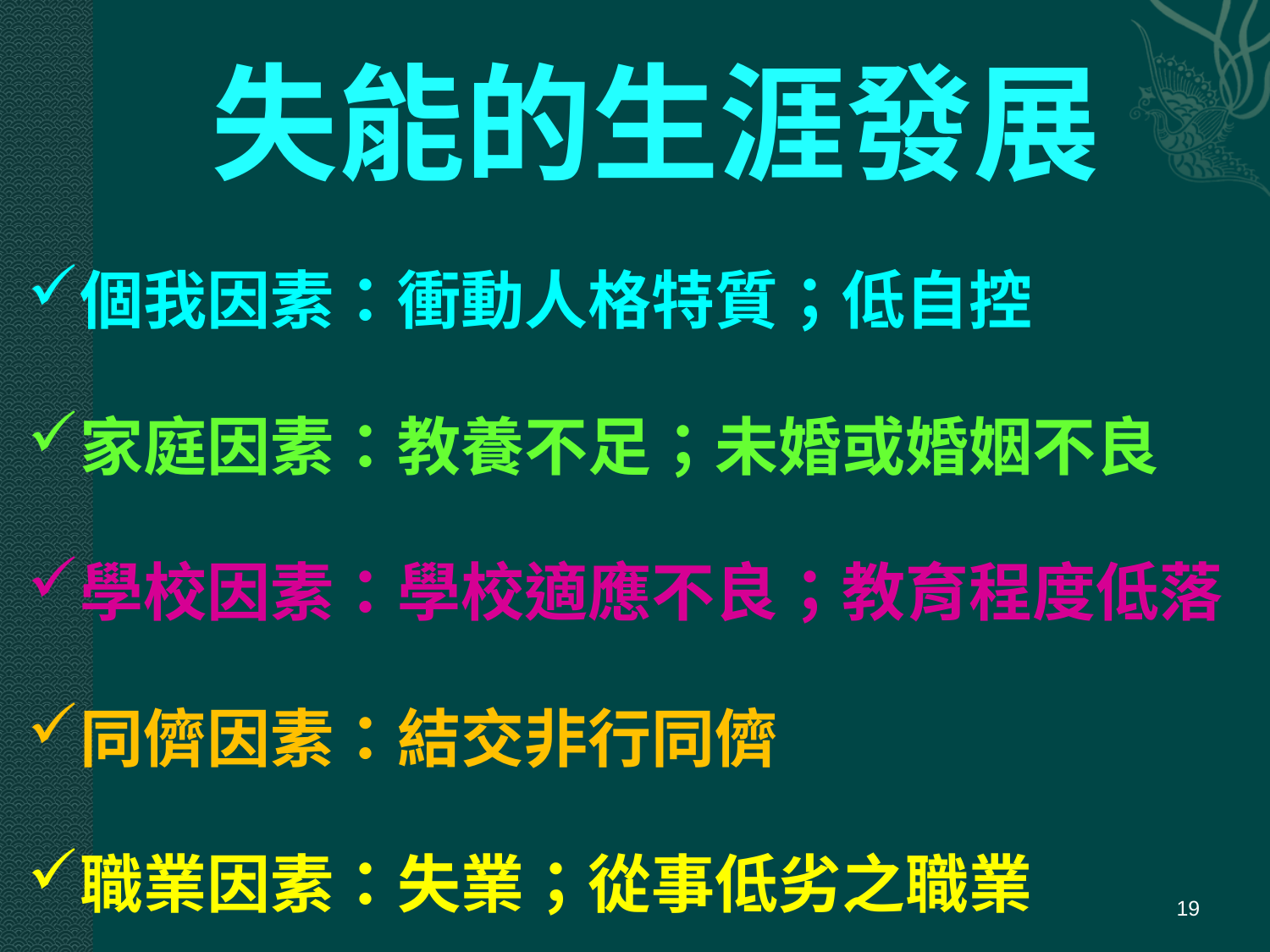

失能的生涯發展
個我因素：衝動人格特質；低自控
家庭因素：教養不足；未婚或婚姻不良
學校因素：學校適應不良；教育程度低落
同儕因素：結交非行同儕
職業因素：失業；從事低劣之職業
19